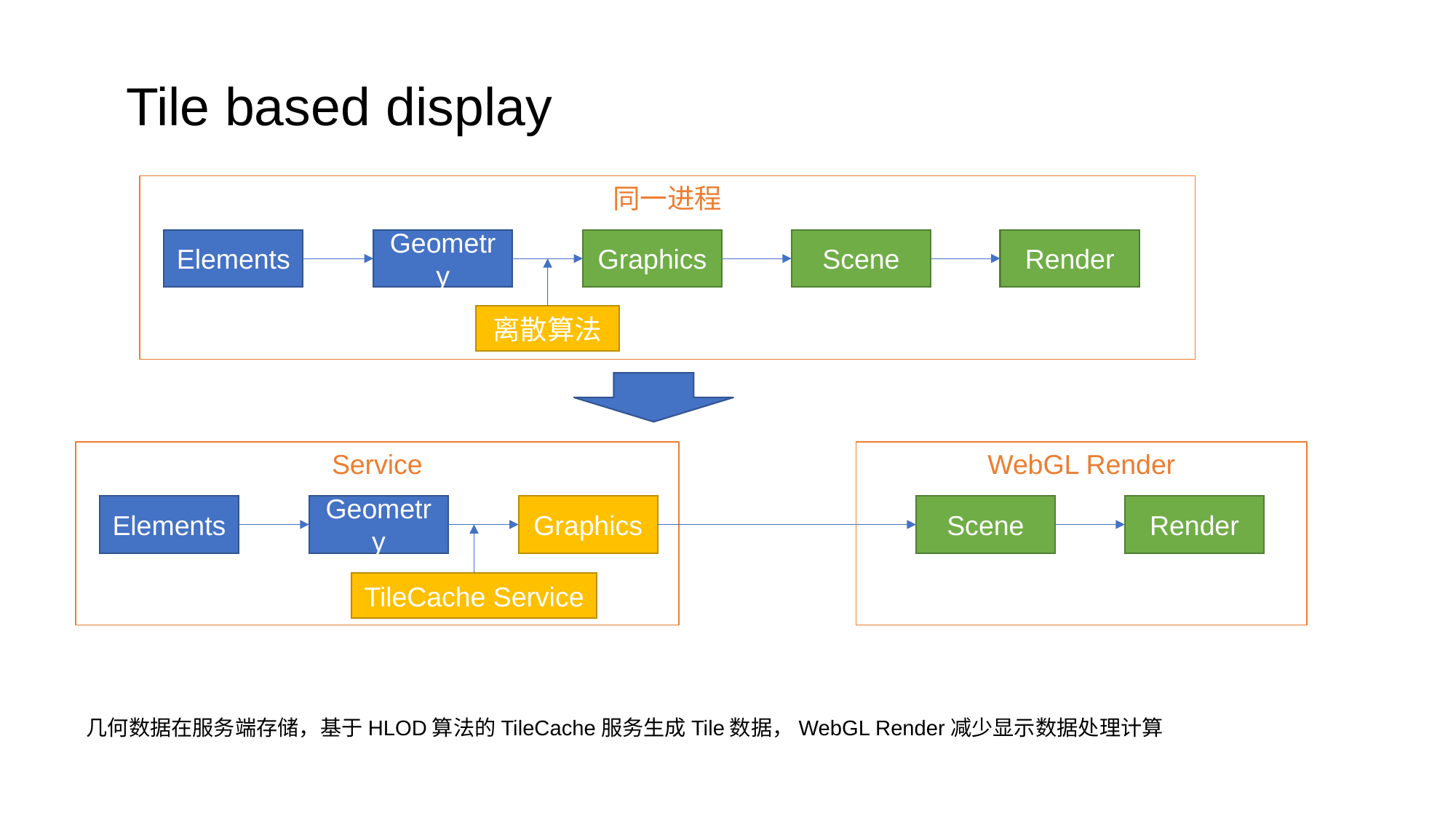

# Tile based display
同一进程
Elements
Geometry
Graphics
Scene
Render
离散算法

WebGL Render
Service
Elements
Geometry
Graphics
Scene
Render
TileCache Service
几何数据在服务端存储，基于HLOD算法的TileCache服务生成Tile数据，WebGL Render减少显示数据处理计算